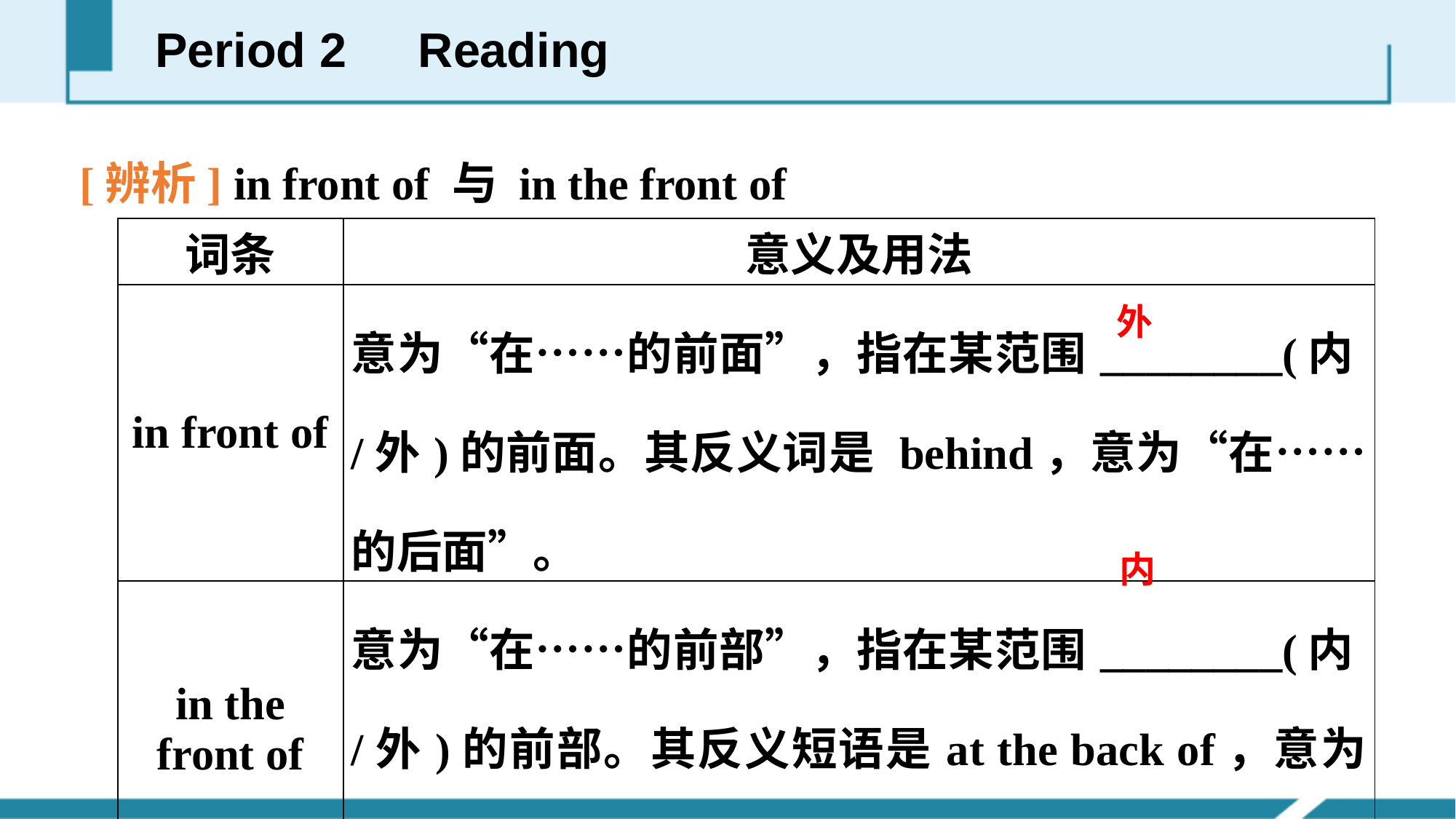

Period 2　Reading
[辨析] in front of 与 in the front of
| 词条 | 意义及用法 |
| --- | --- |
| in front of | 意为“在……的前面”，指在某范围\_\_\_\_\_\_\_\_(内/外)的前面。其反义词是 behind，意为“在……的后面”。 |
| in the front of | 意为“在……的前部”，指在某范围\_\_\_\_\_\_\_\_(内/外)的前部。其反义短语是at the back of，意为“在……的后部”。 |
外
内